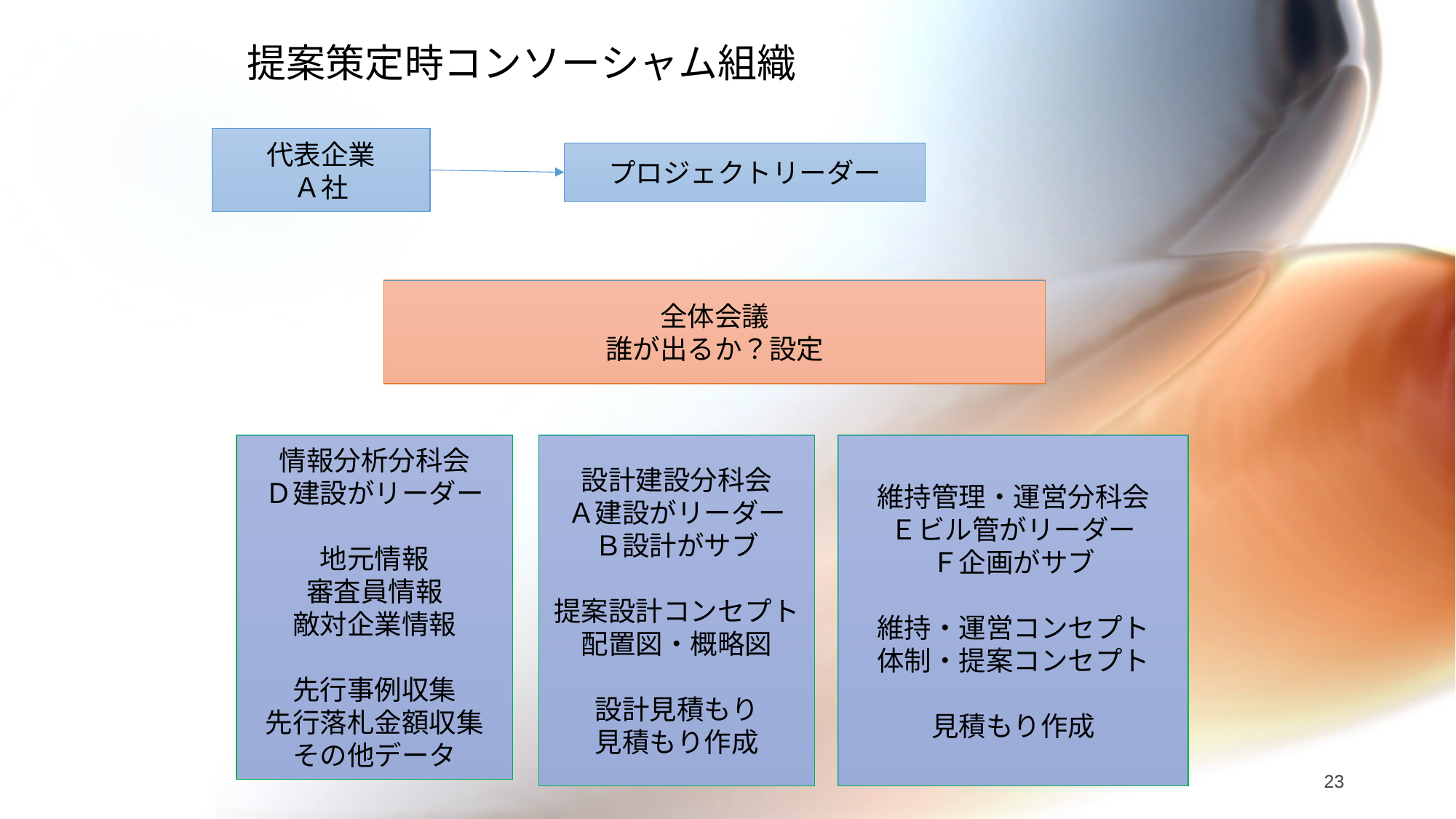

# 提案策定時コンソーシャム組織
代表企業
Ａ社
プロジェクトリーダー
全体会議
誰が出るか？設定
情報分析分科会
Ｄ建設がリーダー

地元情報
審査員情報
敵対企業情報

先行事例収集
先行落札金額収集
その他データ
設計建設分科会
Ａ建設がリーダー
Ｂ設計がサブ

提案設計コンセプト
配置図・概略図

設計見積もり
見積もり作成
維持管理・運営分科会
Ｅビル管がリーダー
Ｆ企画がサブ

維持・運営コンセプト
体制・提案コンセプト

見積もり作成
23